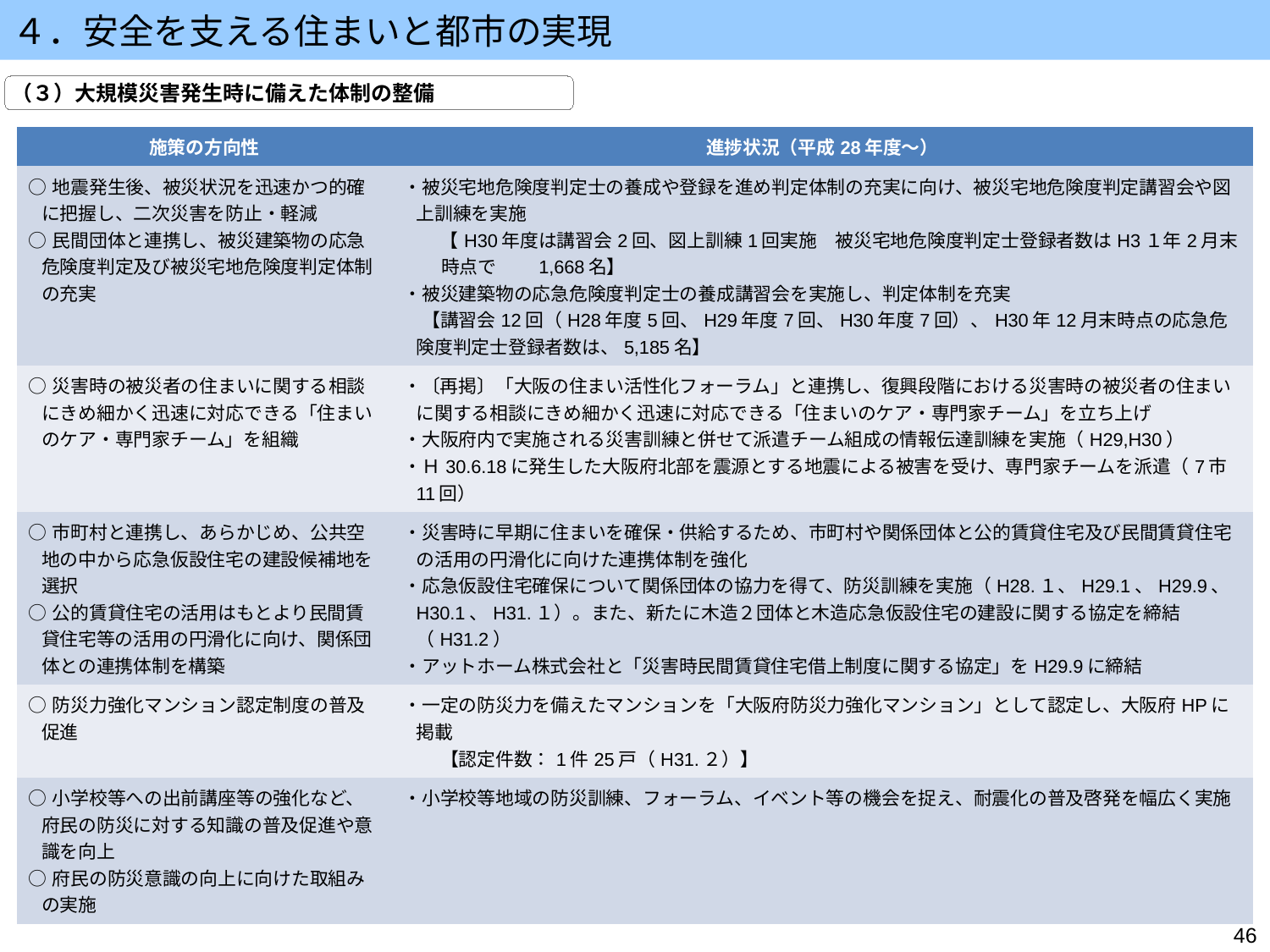

４．安全を支える住まいと都市の実現
（３）大規模災害発生時に備えた体制の整備
| 施策の方向性 | 進捗状況（平成28年度～） |
| --- | --- |
| ○地震発生後、被災状況を迅速かつ的確に把握し、二次災害を防止・軽減 ○民間団体と連携し、被災建築物の応急危険度判定及び被災宅地危険度判定体制の充実 | ・被災宅地危険度判定士の養成や登録を進め判定体制の充実に向け、被災宅地危険度判定講習会や図上訓練を実施 　　【H30年度は講習会2回、図上訓練1回実施　被災宅地危険度判定士登録者数はH3１年2月末時点で　　1,668名】 ・被災建築物の応急危険度判定士の養成講習会を実施し、判定体制を充実 　【講習会12回（H28年度5回、H29年度7回、H30年度7回）、H30年12月末時点の応急危険度判定士登録者数は、5,185名】 |
| ○災害時の被災者の住まいに関する相談にきめ細かく迅速に対応できる「住まいのケア・専門家チーム」を組織 | ・〔再掲〕「大阪の住まい活性化フォーラム」と連携し、復興段階における災害時の被災者の住まいに関する相談にきめ細かく迅速に対応できる「住まいのケア・専門家チーム」を立ち上げ ・大阪府内で実施される災害訓練と併せて派遣チーム組成の情報伝達訓練を実施（H29,H30） ・Ｈ30.6.18に発生した大阪府北部を震源とする地震による被害を受け、専門家チームを派遣（7市11回） |
| ○市町村と連携し、あらかじめ、公共空地の中から応急仮設住宅の建設候補地を選択 ○公的賃貸住宅の活用はもとより民間賃貸住宅等の活用の円滑化に向け、関係団体との連携体制を構築 | ・災害時に早期に住まいを確保・供給するため、市町村や関係団体と公的賃貸住宅及び民間賃貸住宅の活用の円滑化に向けた連携体制を強化 ・応急仮設住宅確保について関係団体の協力を得て、防災訓練を実施（H28.１、H29.1、H29.9、H30.1、H31.１）。また、新たに木造２団体と木造応急仮設住宅の建設に関する協定を締結（H31.2） ・アットホーム株式会社と「災害時民間賃貸住宅借上制度に関する協定」をH29.9に締結 |
| ○防災力強化マンション認定制度の普及促進 | ・一定の防災力を備えたマンションを「大阪府防災力強化マンション」として認定し、大阪府HPに掲載 　　【認定件数：1件25戸（H31.２）】 |
| ○小学校等への出前講座等の強化など、府民の防災に対する知識の普及促進や意識を向上 ○府民の防災意識の向上に向けた取組みの実施 | ・小学校等地域の防災訓練、フォーラム、イベント等の機会を捉え、耐震化の普及啓発を幅広く実施 |
46